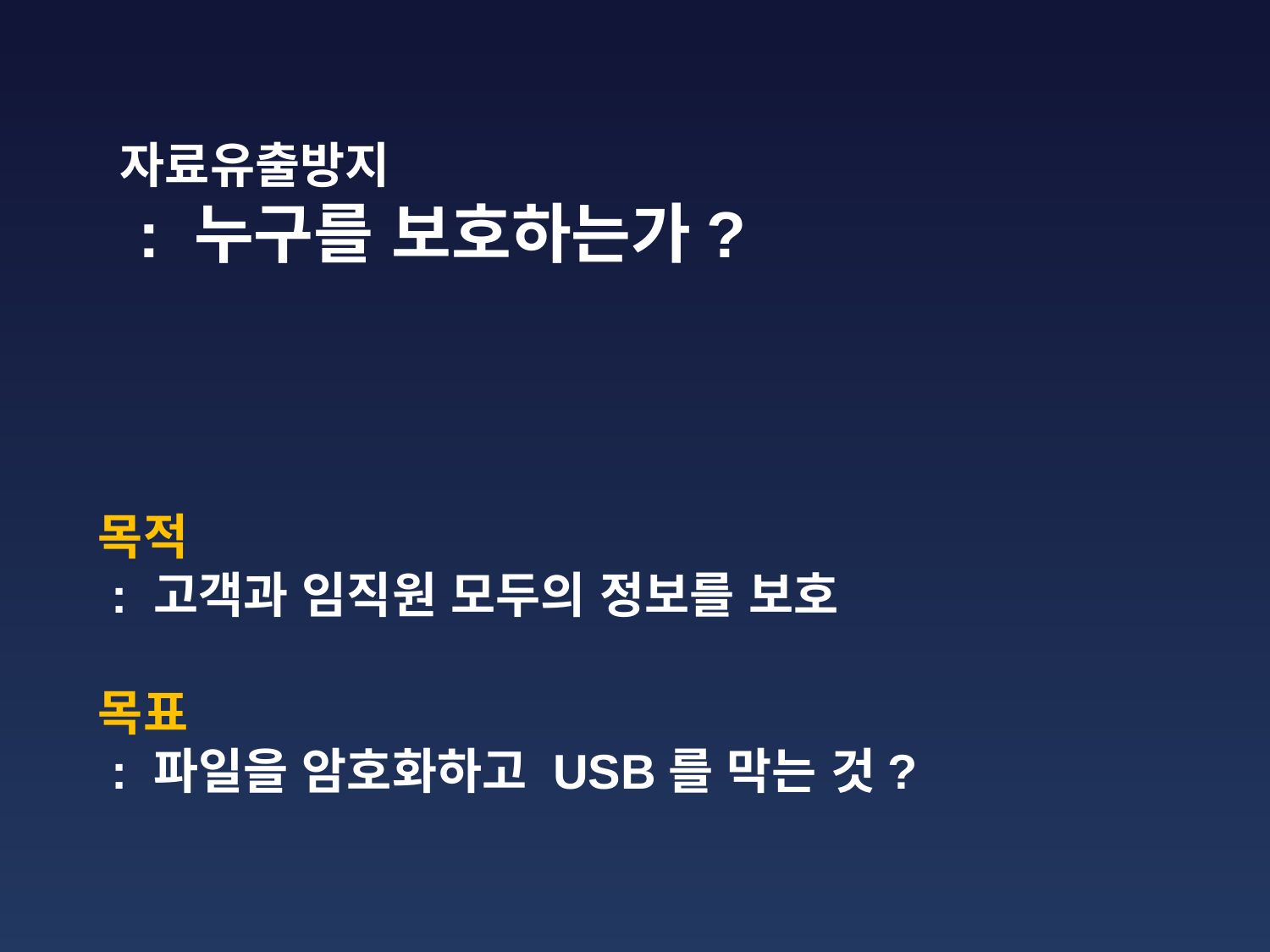

자료유출방지
 : 누구를 보호하는가?
목적
 : 고객과 임직원 모두의 정보를 보호

목표
 : 파일을 암호화하고 USB를 막는 것?